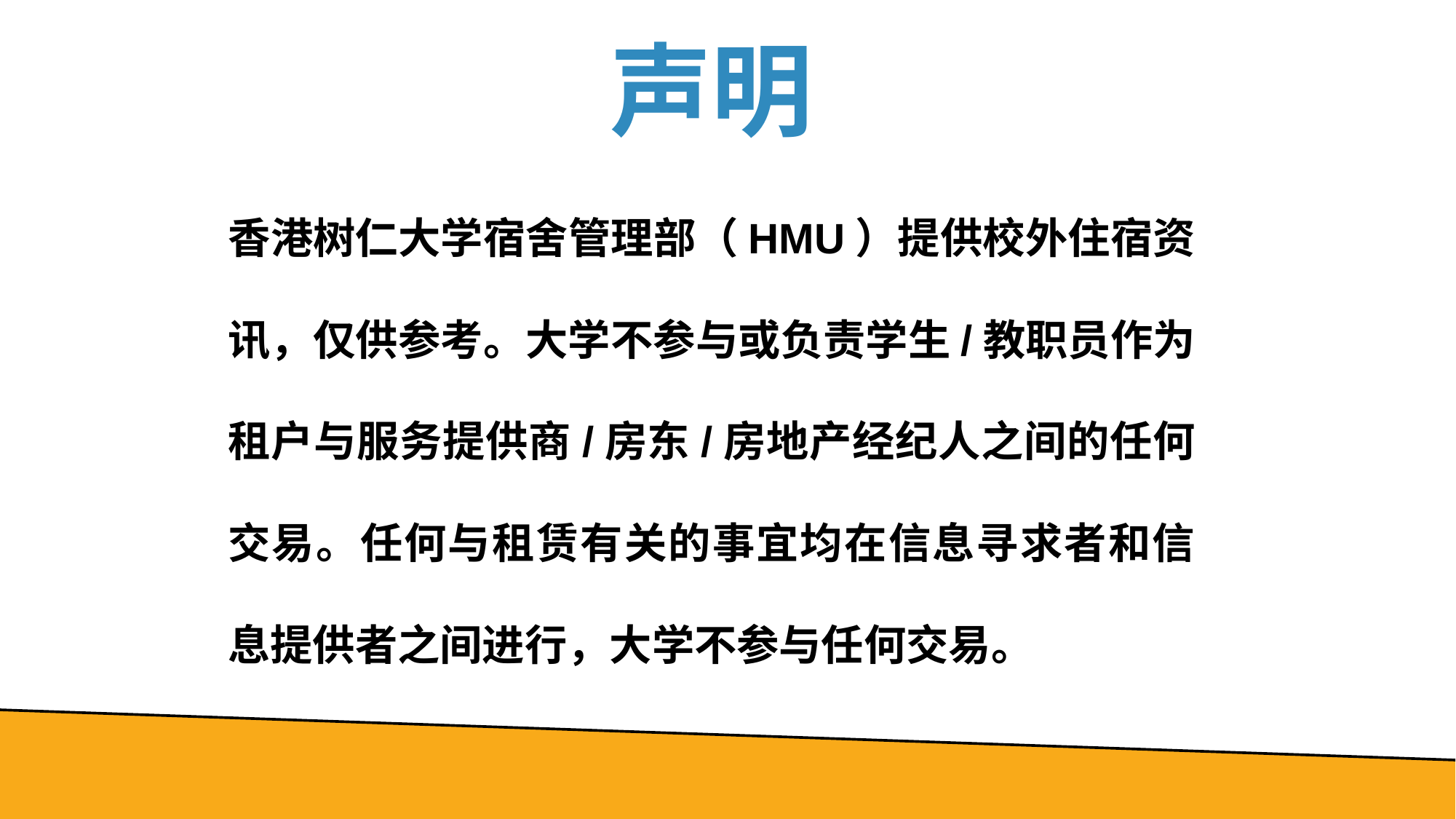

# 声明
香港树仁大学宿舍管理部（HMU）提供校外住宿资讯，仅供参考。大学不参与或负责学生/教职员作为租户与服务提供商/房东/房地产经纪人之间的任何交易。任何与租赁有关的事宜均在信息寻求者和信息提供者之间进行，大学不参与任何交易。